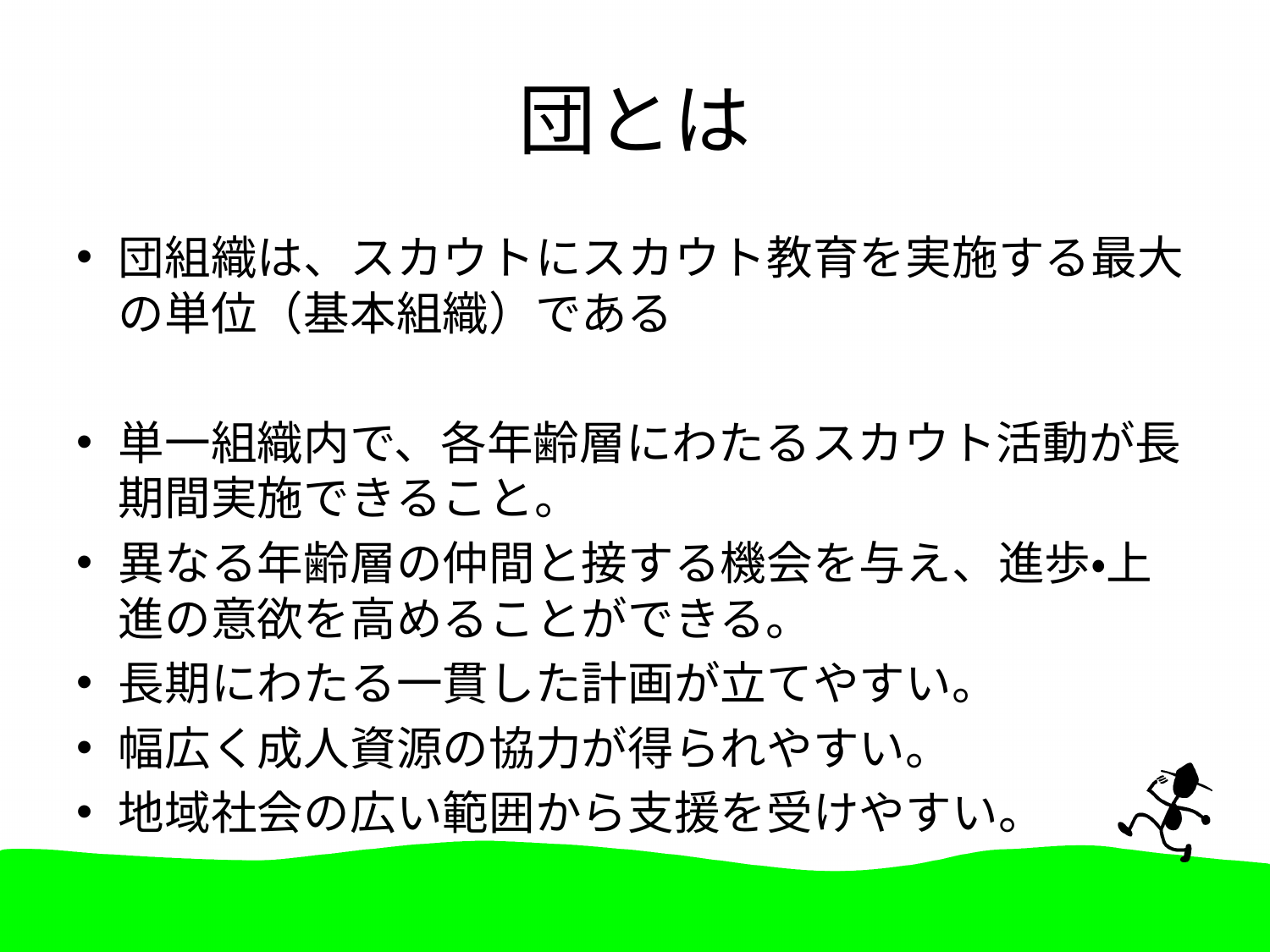

# 団とは
団組織は、スカウトにスカウト教育を実施する最大の単位（基本組織）である

単一組織内で、各年齢層にわたるスカウト活動が長期間実施できること。
異なる年齢層の仲間と接する機会を与え、進歩・上進の意欲を高めることができる。
長期にわたる一貫した計画が立てやすい。
幅広く成人資源の協力が得られやすい。
地域社会の広い範囲から支援を受けやすい。